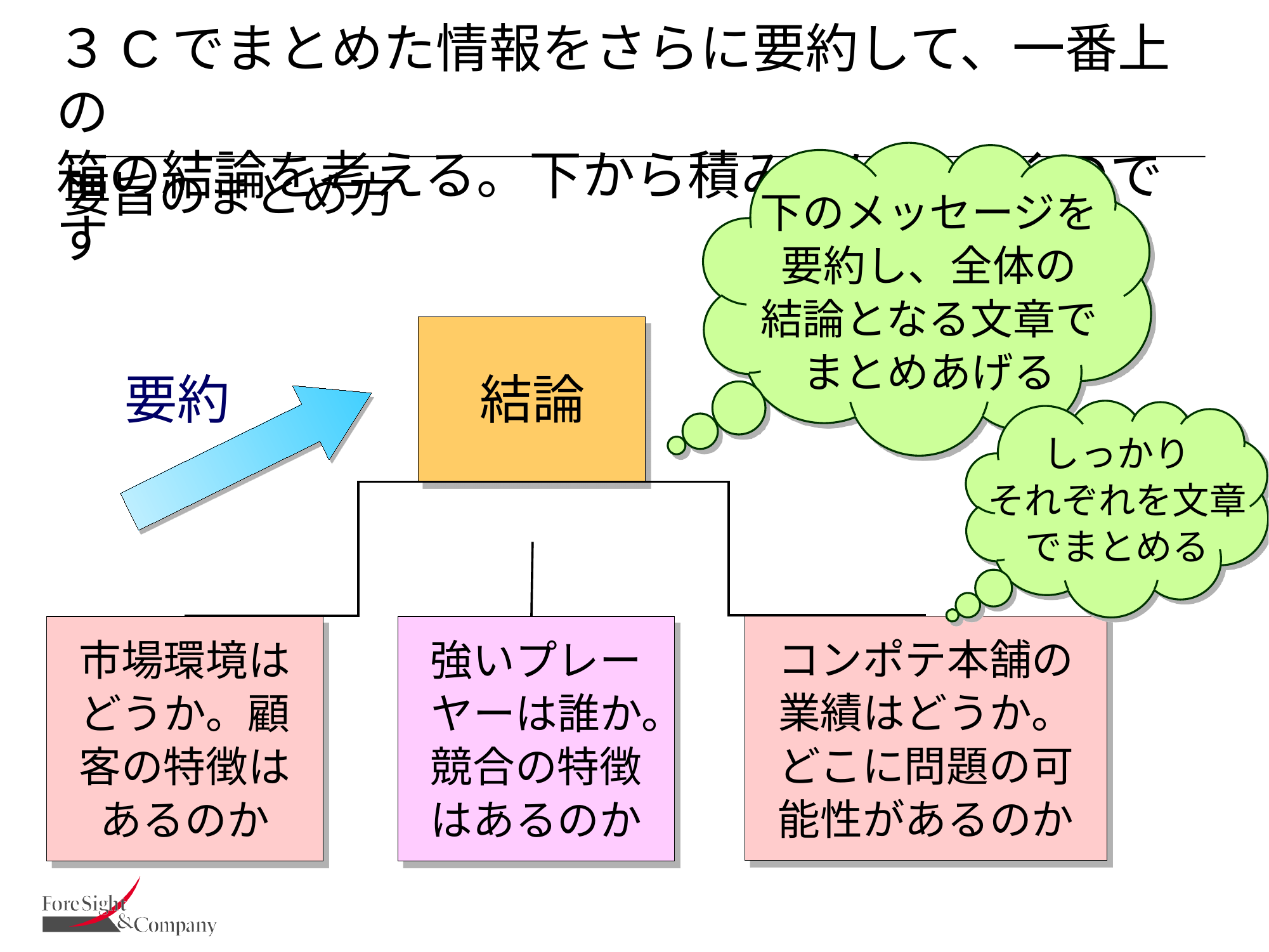

３Cでまとめた情報をさらに要約して、一番上の
箱の結論を考える。下から積み上げていくのです

下のメッセージを
要約し、全体の
結論となる文章で
まとめあげる

要旨のまとめ方

結論
要約

しっかり
それぞれを文章でまとめる

コンポテ本舗の
業績はどうか。
どこに問題の可能性があるのか

市場環境はどうか。顧客の特徴は
あるのか

強いプレーヤーは誰か。競合の特徴はあるのか